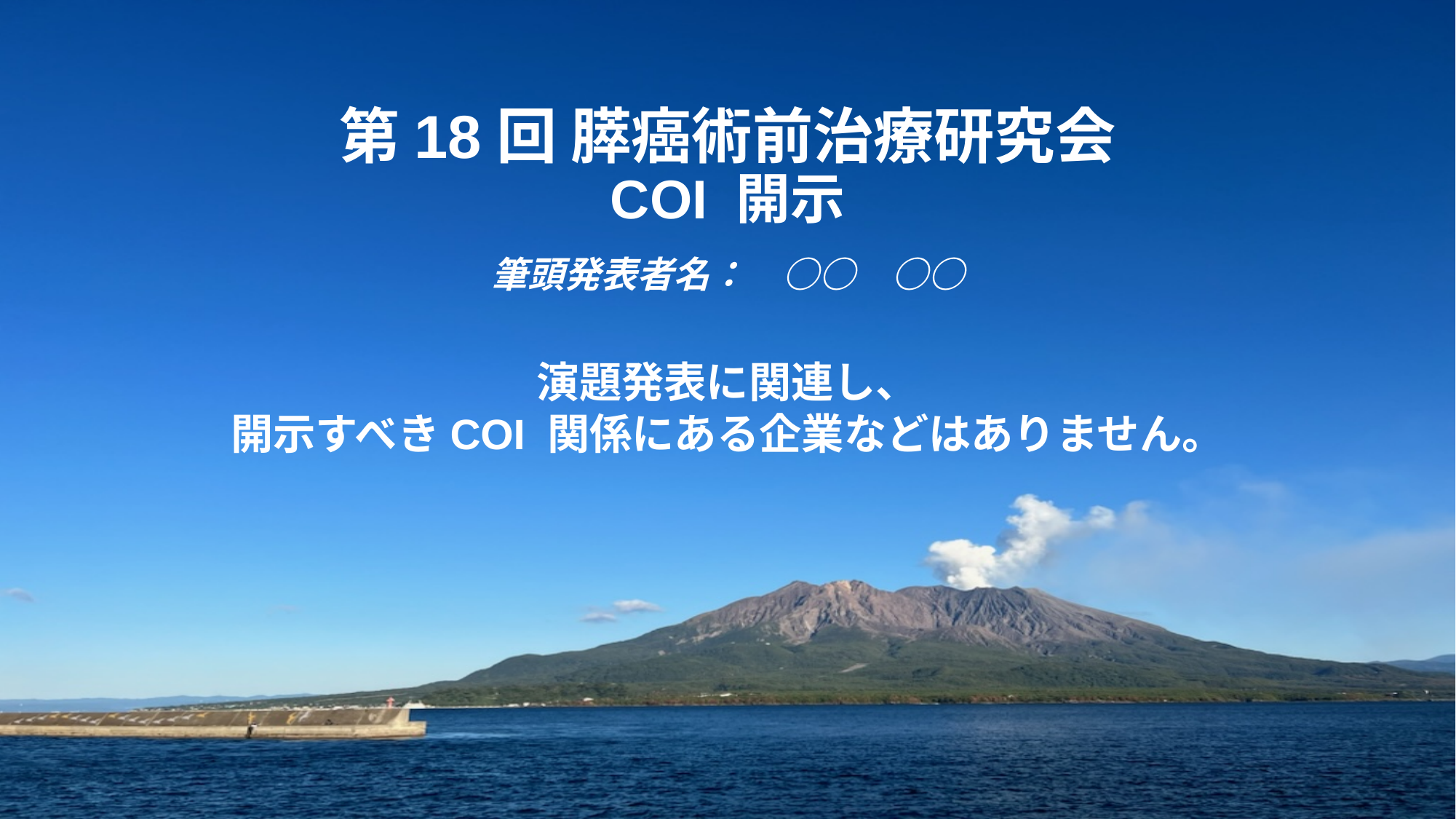

# 第18回 膵癌術前治療研究会 COI 開示 　 筆頭発表者名：　○○　○○
演題発表に関連し、
開示すべきCOI 関係にある企業などはありません。